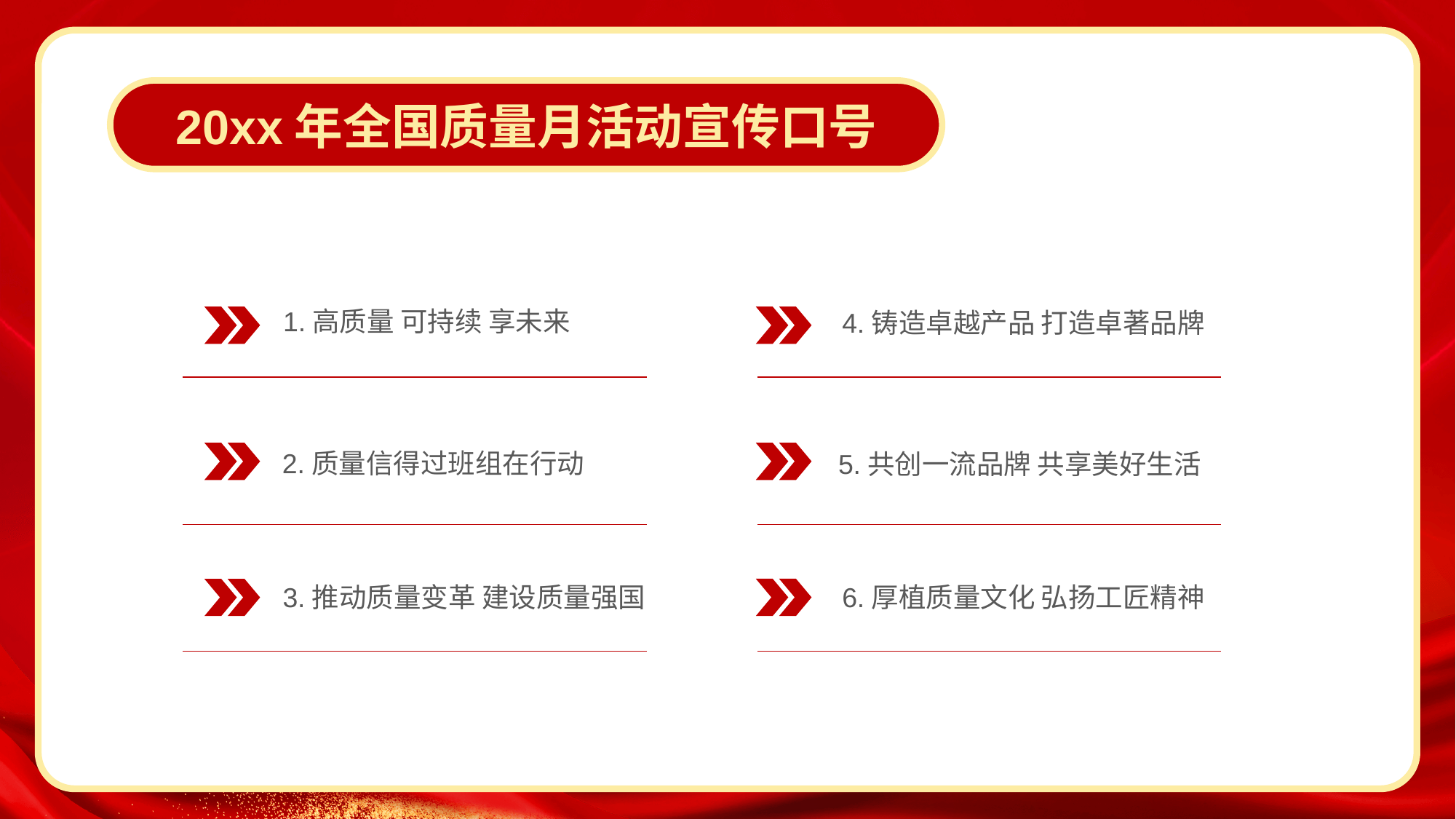

20xx年全国质量月活动宣传口号
1.高质量 可持续 享未来

4.铸造卓越产品 打造卓著品牌

2.质量信得过班组在行动

5.共创一流品牌 共享美好生活

3.推动质量变革 建设质量强国

6.厚植质量文化 弘扬工匠精神